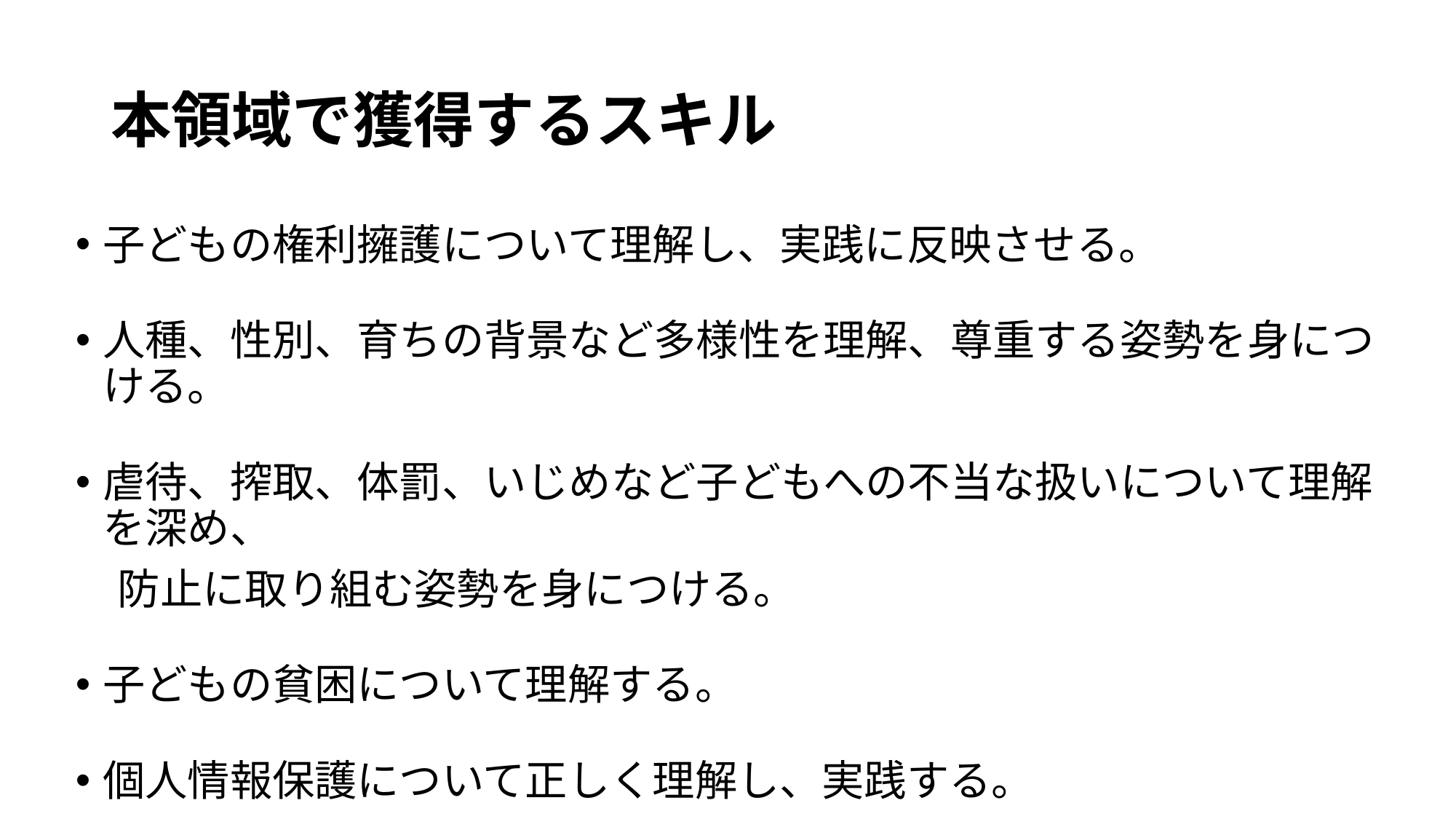

# 本領域で獲得するスキル
子どもの権利擁護について理解し、実践に反映させる。

人種、性別、育ちの背景など多様性を理解、尊重する姿勢を身につける。

虐待、搾取、体罰、いじめなど子どもへの不当な扱いについて理解を深め、
　防止に取り組む姿勢を身につける。

子どもの貧困について理解する。

個人情報保護について正しく理解し、実践する。